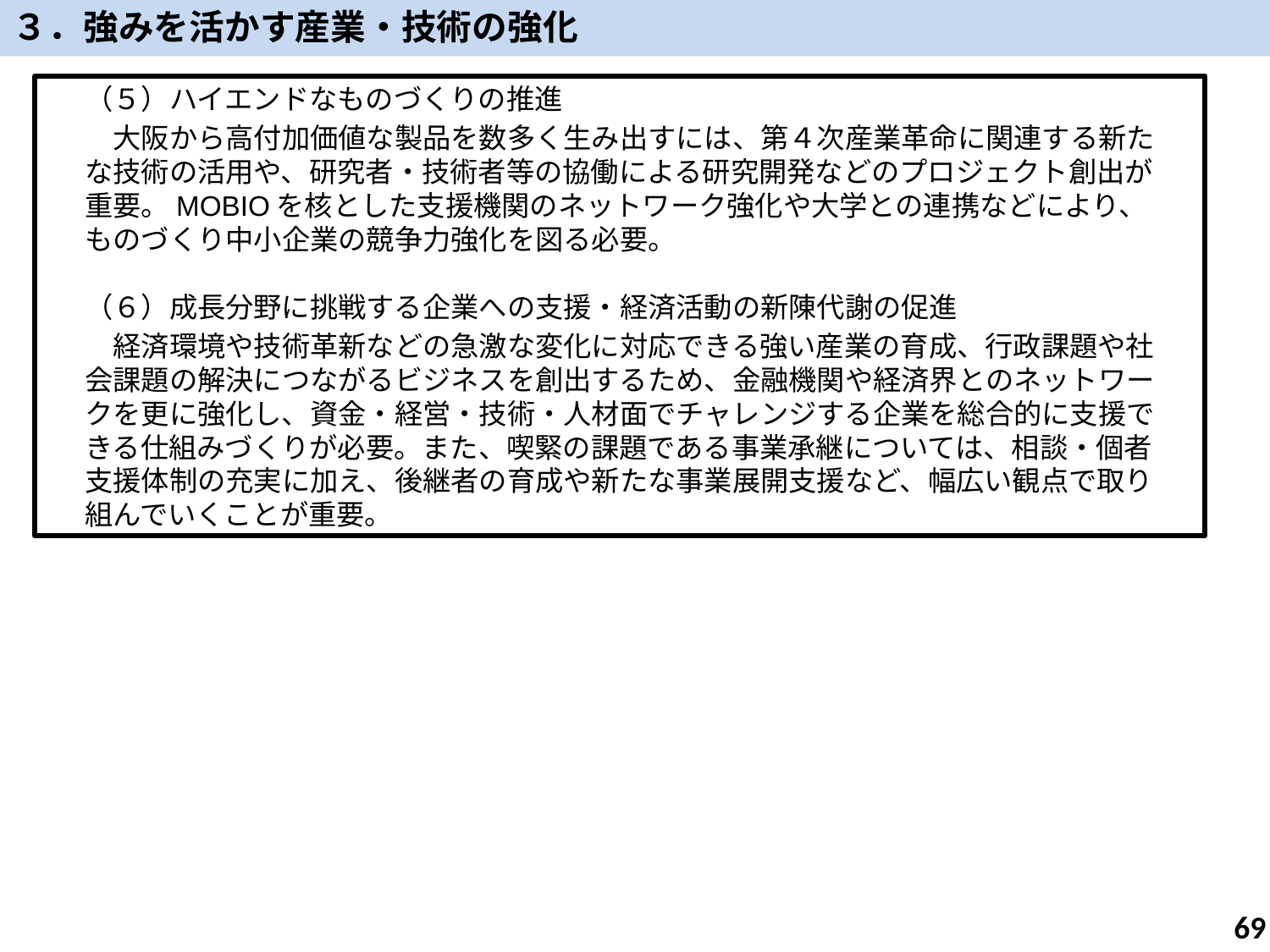

３．強みを活かす産業・技術の強化
（５）ハイエンドなものづくりの推進
　大阪から高付加価値な製品を数多く生み出すには、第４次産業革命に関連する新たな技術の活用や、研究者・技術者等の協働による研究開発などのプロジェクト創出が重要。MOBIOを核とした支援機関のネットワーク強化や大学との連携などにより、ものづくり中小企業の競争力強化を図る必要。

（６）成長分野に挑戦する企業への支援・経済活動の新陳代謝の促進
　経済環境や技術革新などの急激な変化に対応できる強い産業の育成、行政課題や社会課題の解決につながるビジネスを創出するため、金融機関や経済界とのネットワークを更に強化し、資金・経営・技術・人材面でチャレンジする企業を総合的に支援できる仕組みづくりが必要。また、喫緊の課題である事業承継については、相談・個者支援体制の充実に加え、後継者の育成や新たな事業展開支援など、幅広い観点で取り組んでいくことが重要。
69